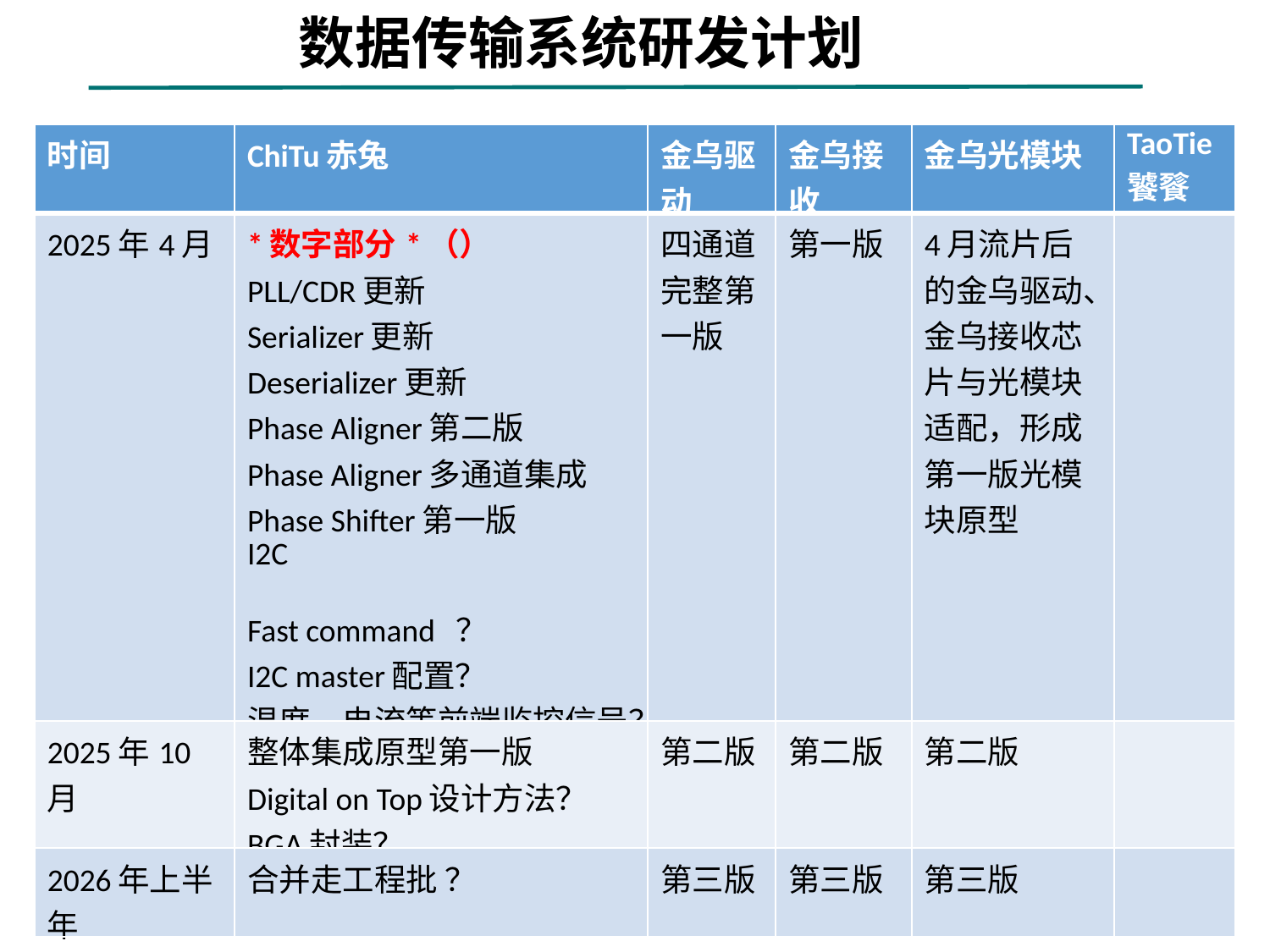

数据传输系统研发计划

| 时间 | ChiTu赤兔 | 金乌驱动 | 金乌接收 | 金乌光模块 | TaoTie饕餮 |
| --- | --- | --- | --- | --- | --- |
| 2025年4月 | \*数字部分\*（） PLL/CDR更新 Serializer更新 Deserializer更新 Phase Aligner第二版 Phase Aligner多通道集成 Phase Shifter第一版 I2C Fast command ？ I2C master配置？ 温度、电流等前端监控信号？ | 四通道完整第一版 | 第一版 | 4月流片后的金乌驱动、金乌接收芯片与光模块适配，形成第一版光模块原型 |  |
| 2025年10月 | 整体集成原型第一版 Digital on Top设计方法？ BGA封装？ | 第二版 | 第二版 | 第二版 |  |
| 2026年上半年 | 合并走工程批 ？ | 第三版 | 第三版 | 第三版 |  |
8